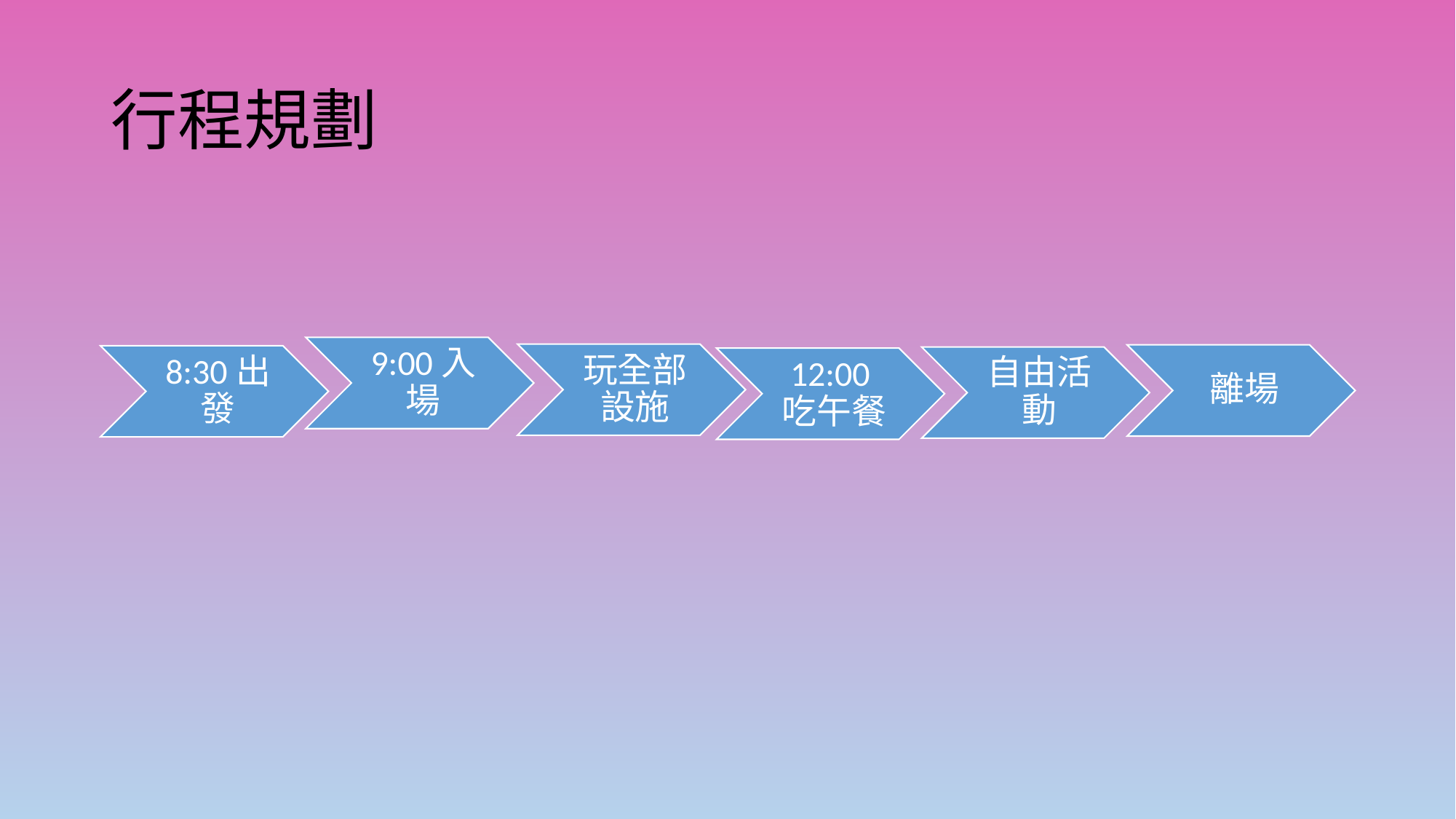

# 行程規劃
8:30出發
9:00入場
玩全部設施
12:00吃午餐
自由活動
離場